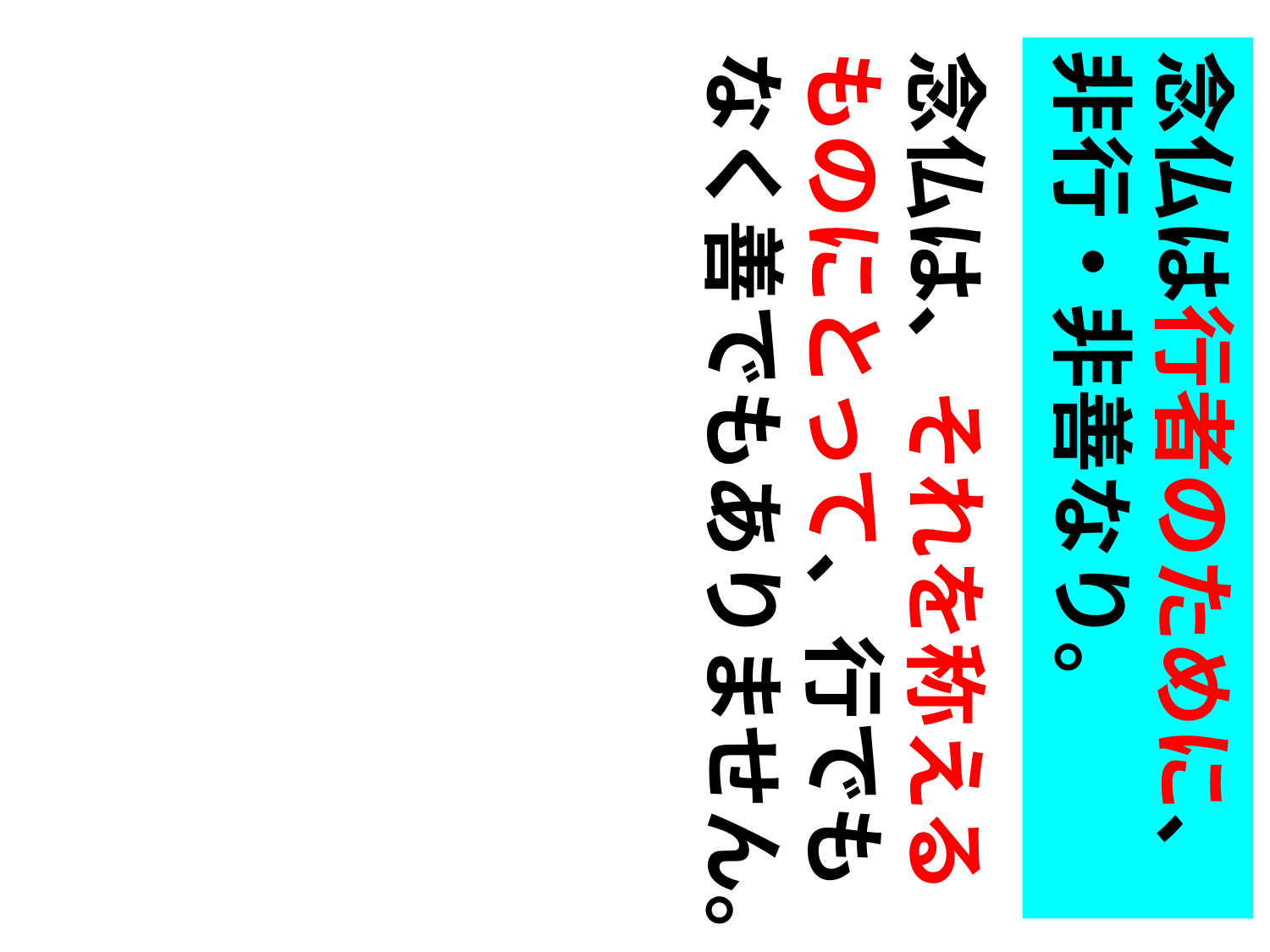

念仏は、それを称えるものにとって、行でもなく善でもありません。
念仏は行者のために、非行・非善なり。